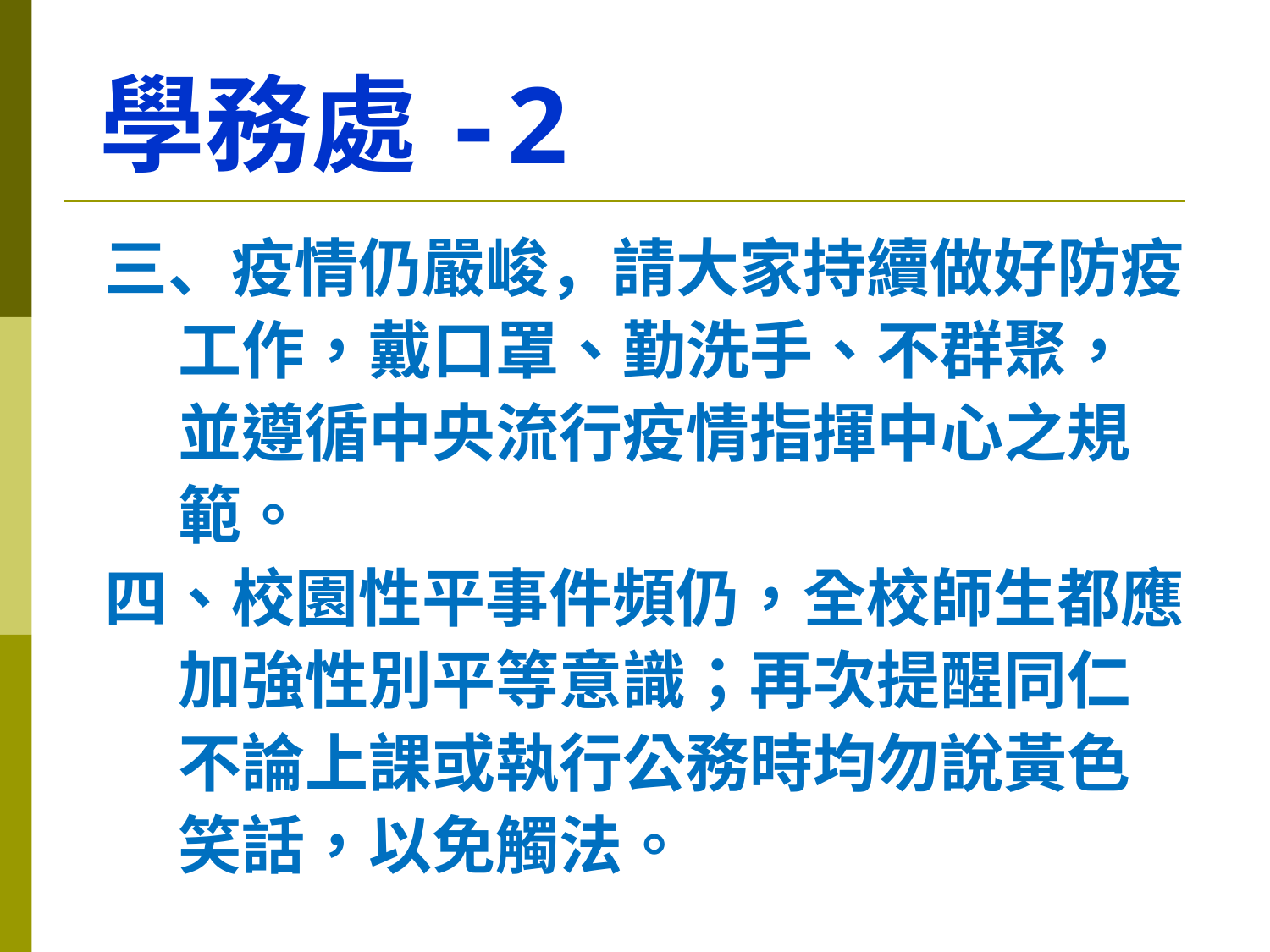

學務處-2
三、疫情仍嚴峻，請大家持續做好防疫
    工作，戴口罩、勤洗手、不群聚，
    並遵循中央流行疫情指揮中心之規
    範。
四、校園性平事件頻仍，全校師生都應
    加強性別平等意識；再次提醒同仁
    不論上課或執行公務時均勿說黃色
    笑話，以免觸法。